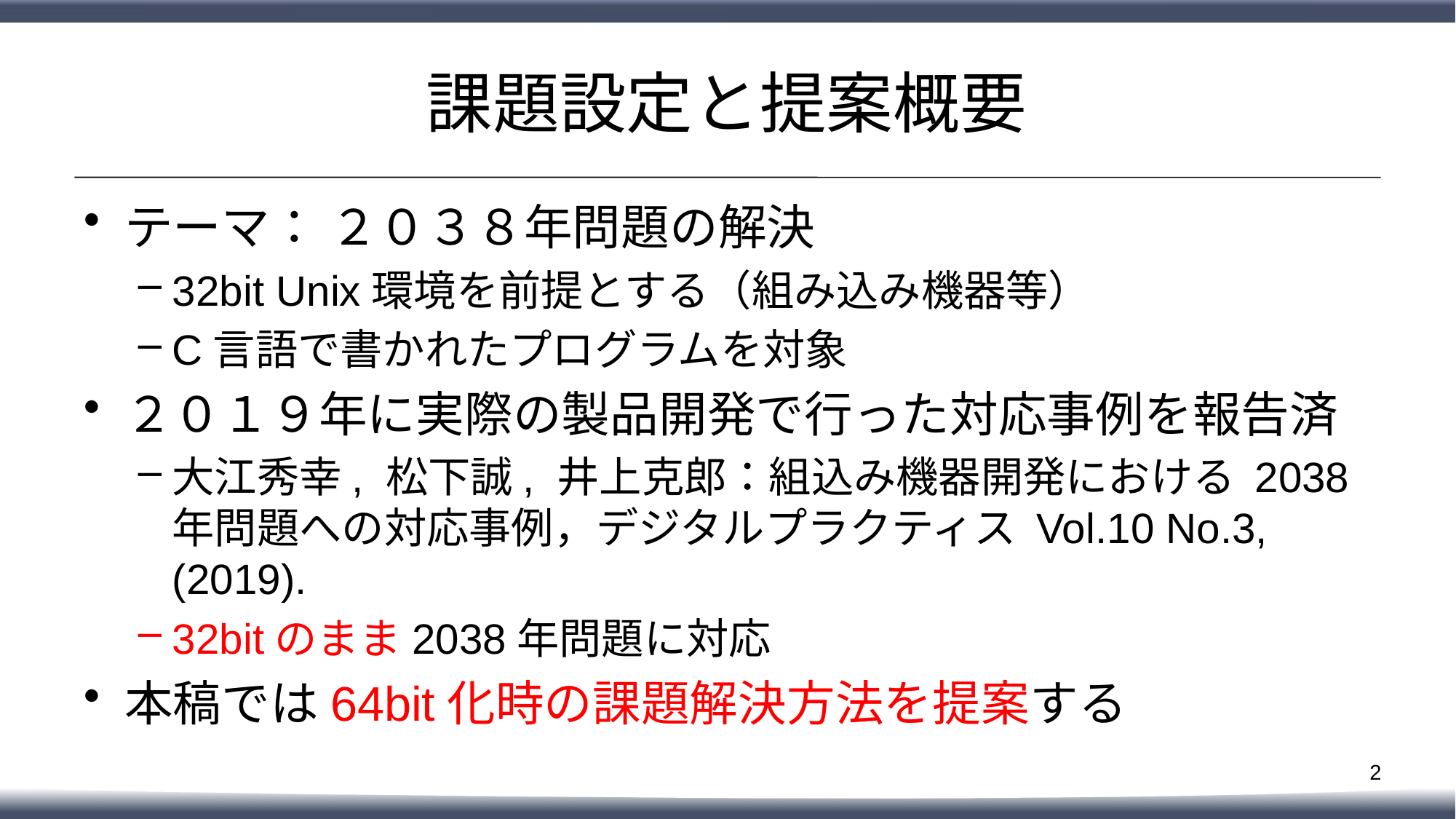

# 課題設定と提案概要
テーマ： ２０３８年問題の解決
32bit Unix環境を前提とする（組み込み機器等）
C言語で書かれたプログラムを対象
２０１９年に実際の製品開発で行った対応事例を報告済
大江秀幸, 松下誠, 井上克郎：組込み機器開発における 2038 年問題への対応事例，デジタルプラクティス Vol.10 No.3, (2019).
32bitのまま2038年問題に対応
本稿では64bit化時の課題解決方法を提案する
2